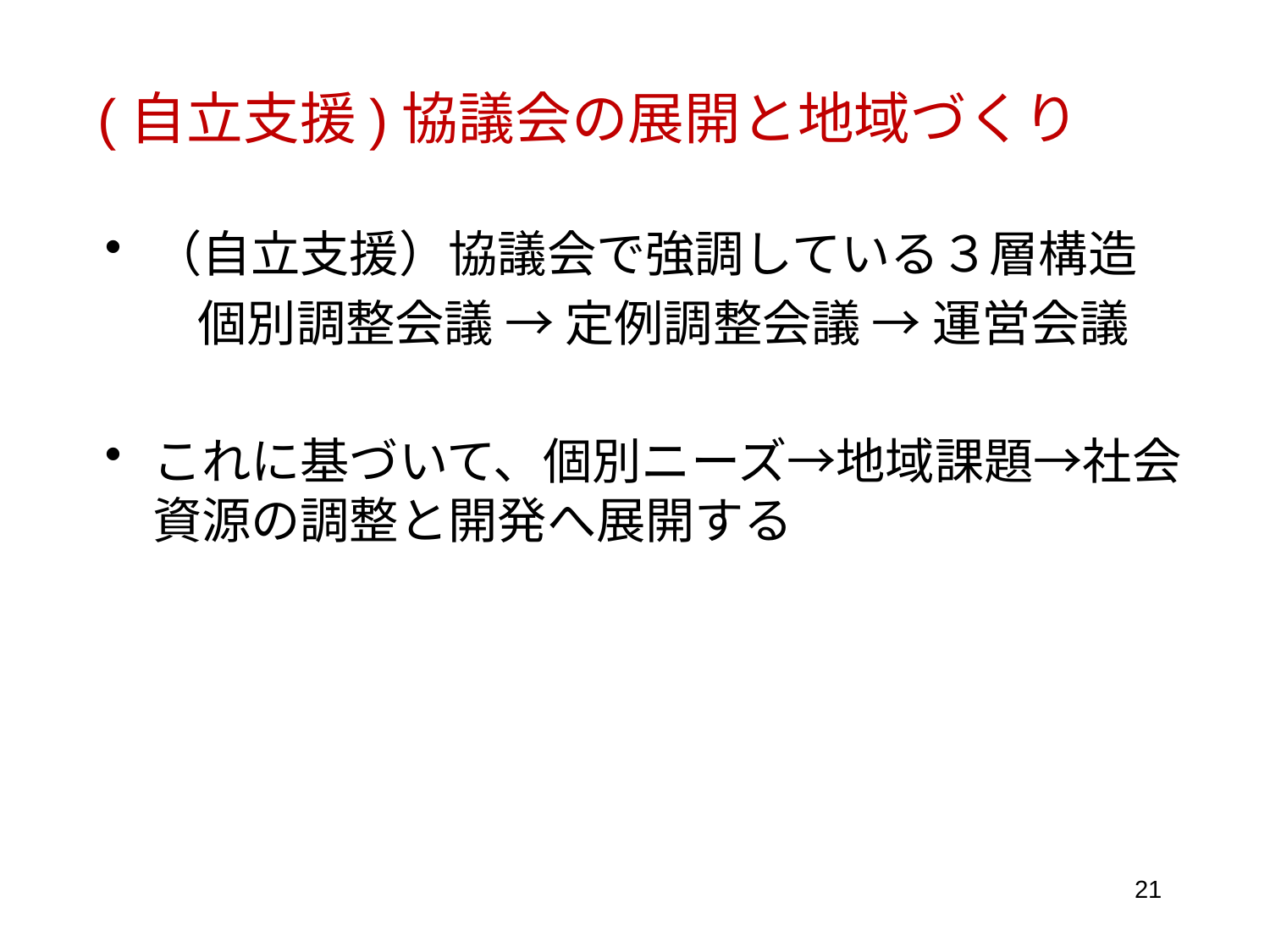

# (自立支援)協議会の展開と地域づくり
（自立支援）協議会で強調している３層構造
個別調整会議 → 定例調整会議 → 運営会議

これに基づいて、個別ニーズ→地域課題→社会資源の調整と開発へ展開する

21